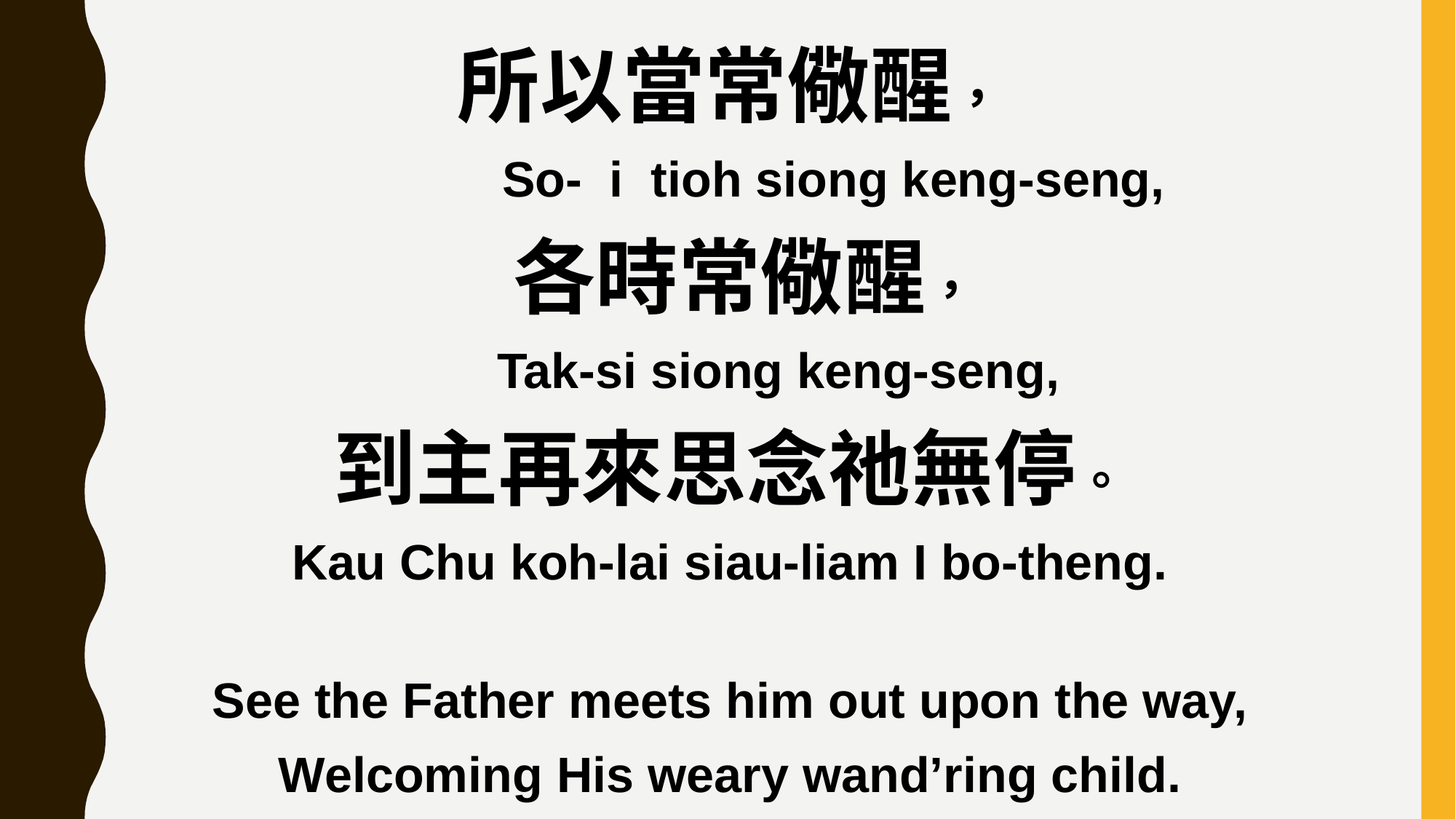

所以當常儆醒，
                      So-  i  tioh siong keng-seng,
 各時常儆醒，
       Tak-si siong keng-seng,
到主再來思念祂無停。
Kau Chu koh-lai siau-liam I bo-theng.

See the Father meets him out upon the way,
Welcoming His weary wand’ring child.